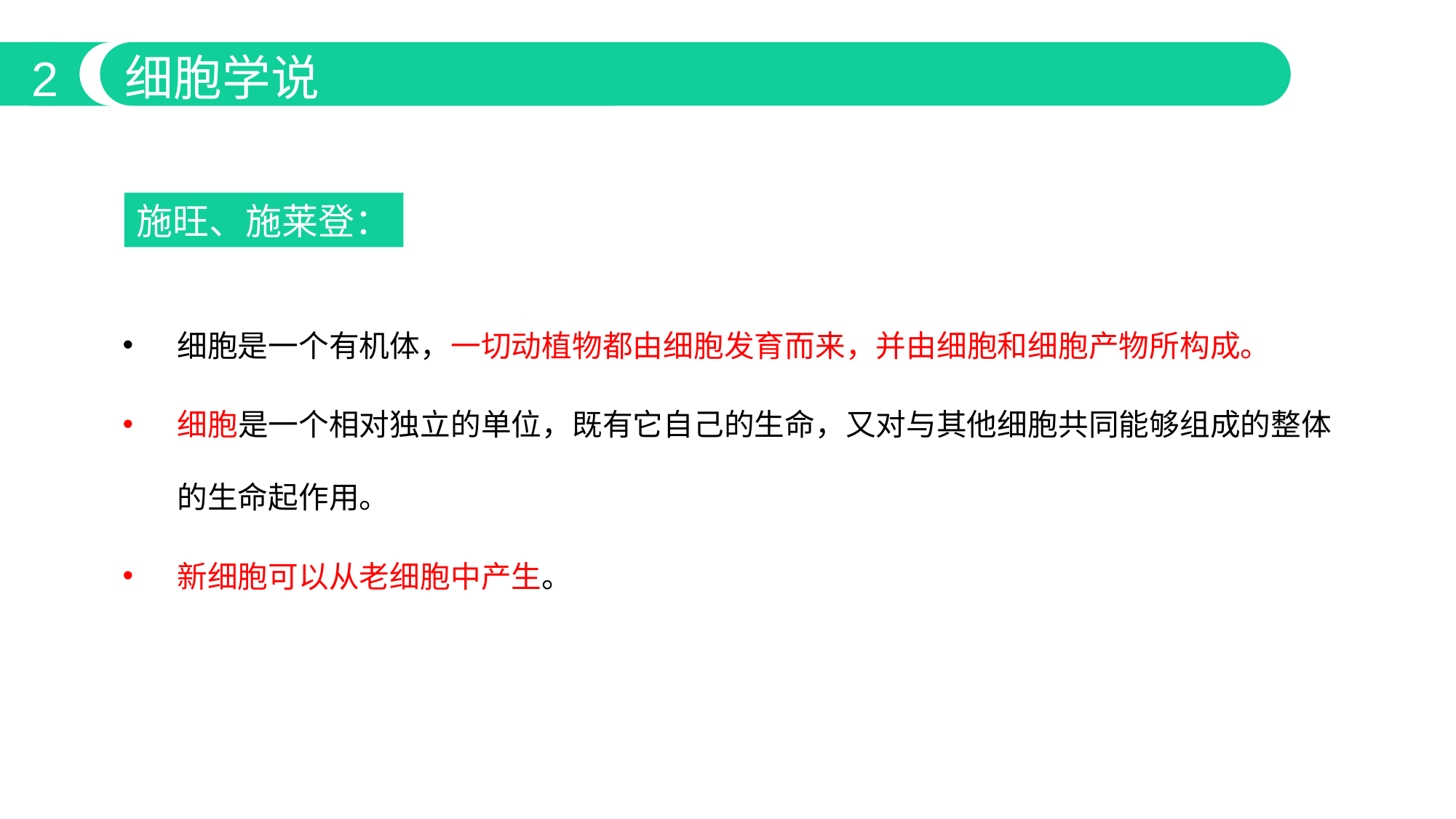

2
细胞学说
施旺、施莱登：
细胞是一个有机体，一切动植物都由细胞发育而来，并由细胞和细胞产物所构成。
细胞是一个相对独立的单位，既有它自己的生命，又对与其他细胞共同能够组成的整体的生命起作用。
新细胞可以从老细胞中产生。